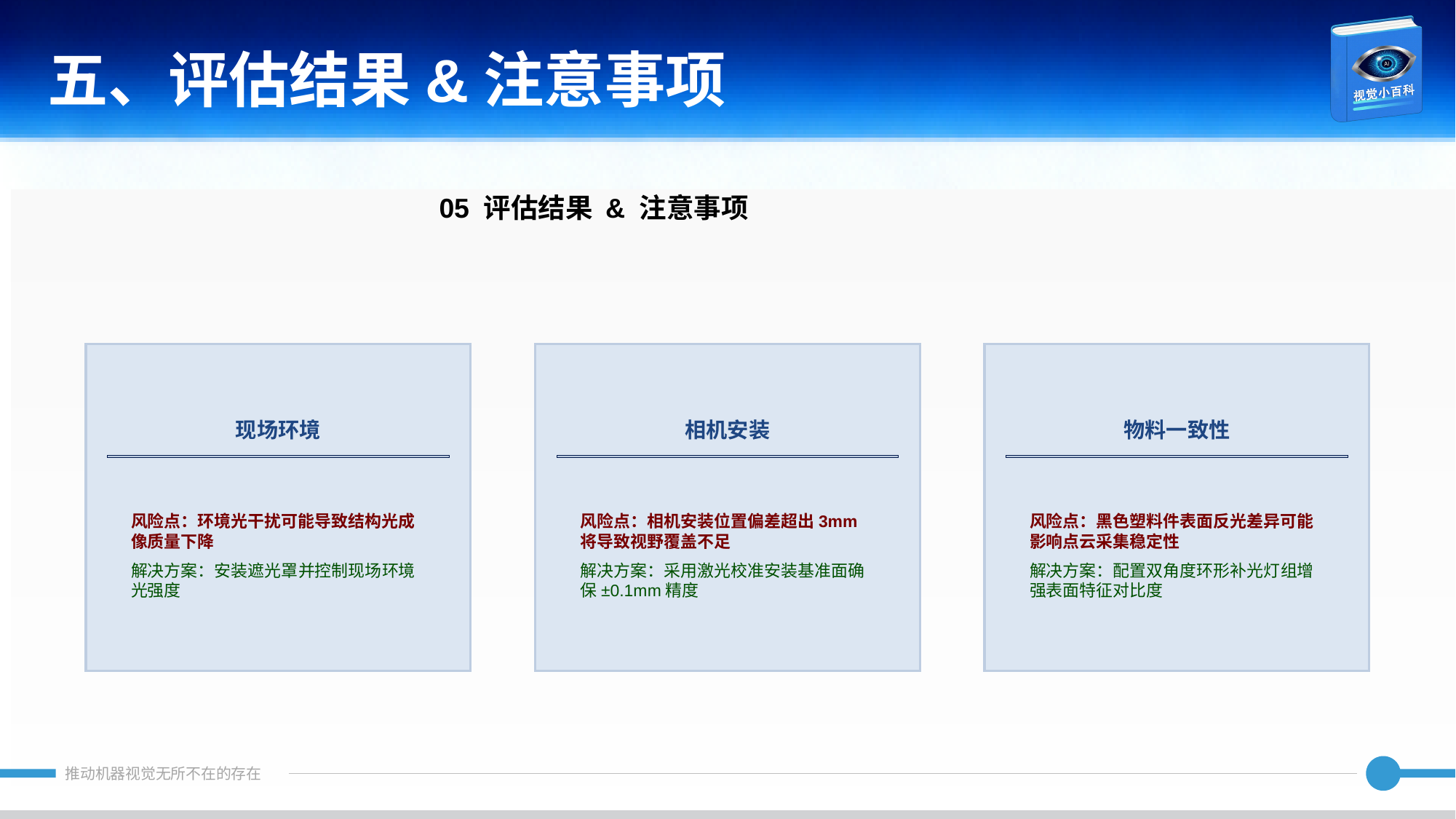

五、评估结果&注意事项

05 评估结果 & 注意事项

现场环境

相机安装

物料一致性

风险点：环境光干扰可能导致结构光成像质量下降
解决方案：安装遮光罩并控制现场环境光强度

风险点：相机安装位置偏差超出3mm将导致视野覆盖不足
解决方案：采用激光校准安装基准面确保±0.1mm精度

风险点：黑色塑料件表面反光差异可能影响点云采集稳定性
解决方案：配置双角度环形补光灯组增强表面特征对比度
10